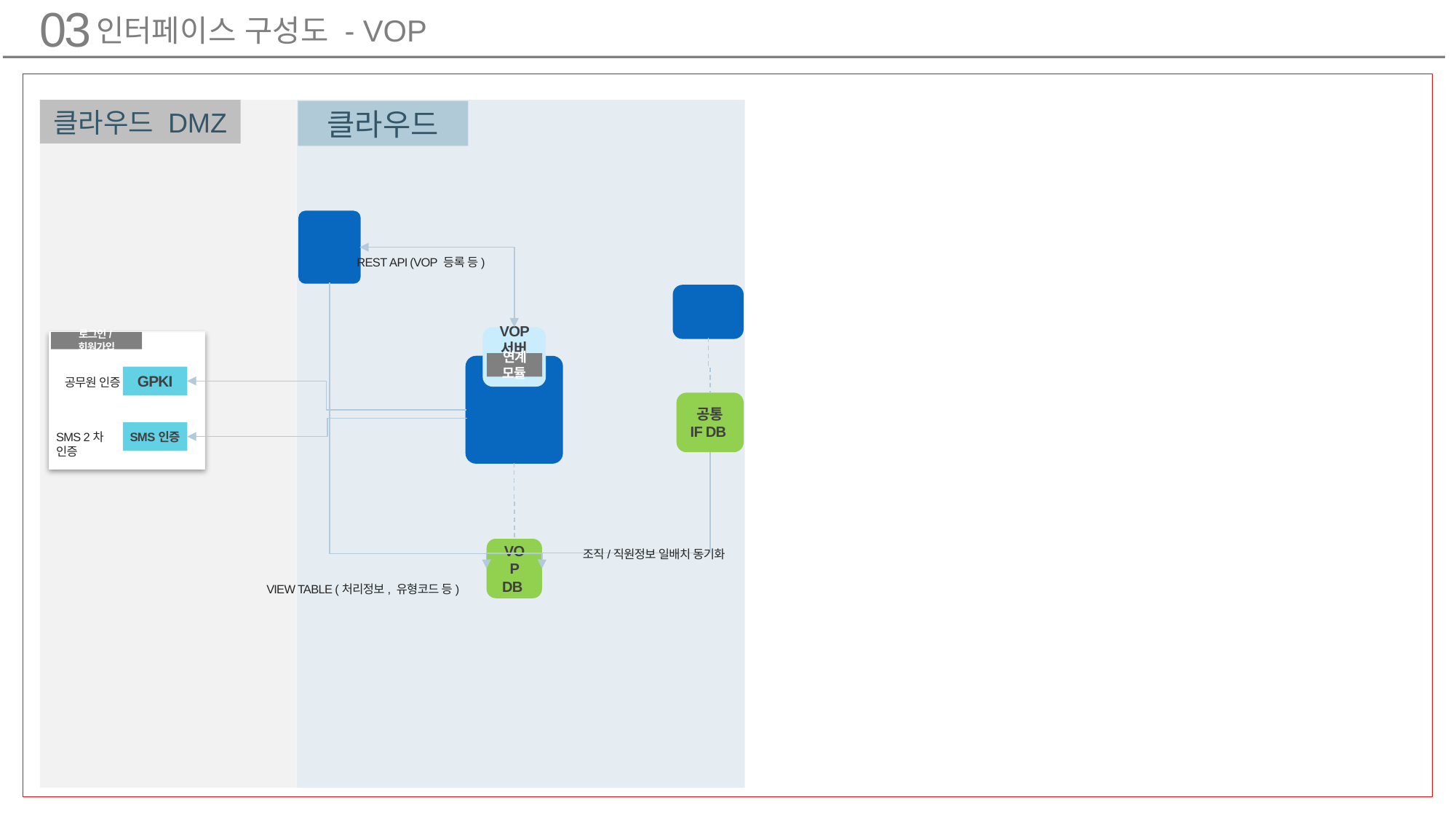

03
인터페이스 구성도 - VOP
클라우드 DMZ

클라우드
상담AP
REST API (VOP 등록 등)
통합관리
VOP 서버

로그인/회원가입
연계 모듈
VOP
GPKI
공무원 인증
공통 IF DB
SMS인증
SMS 2차 인증
VOP DB
조직/직원정보 일배치 동기화
VIEW TABLE (처리정보, 유형코드 등)